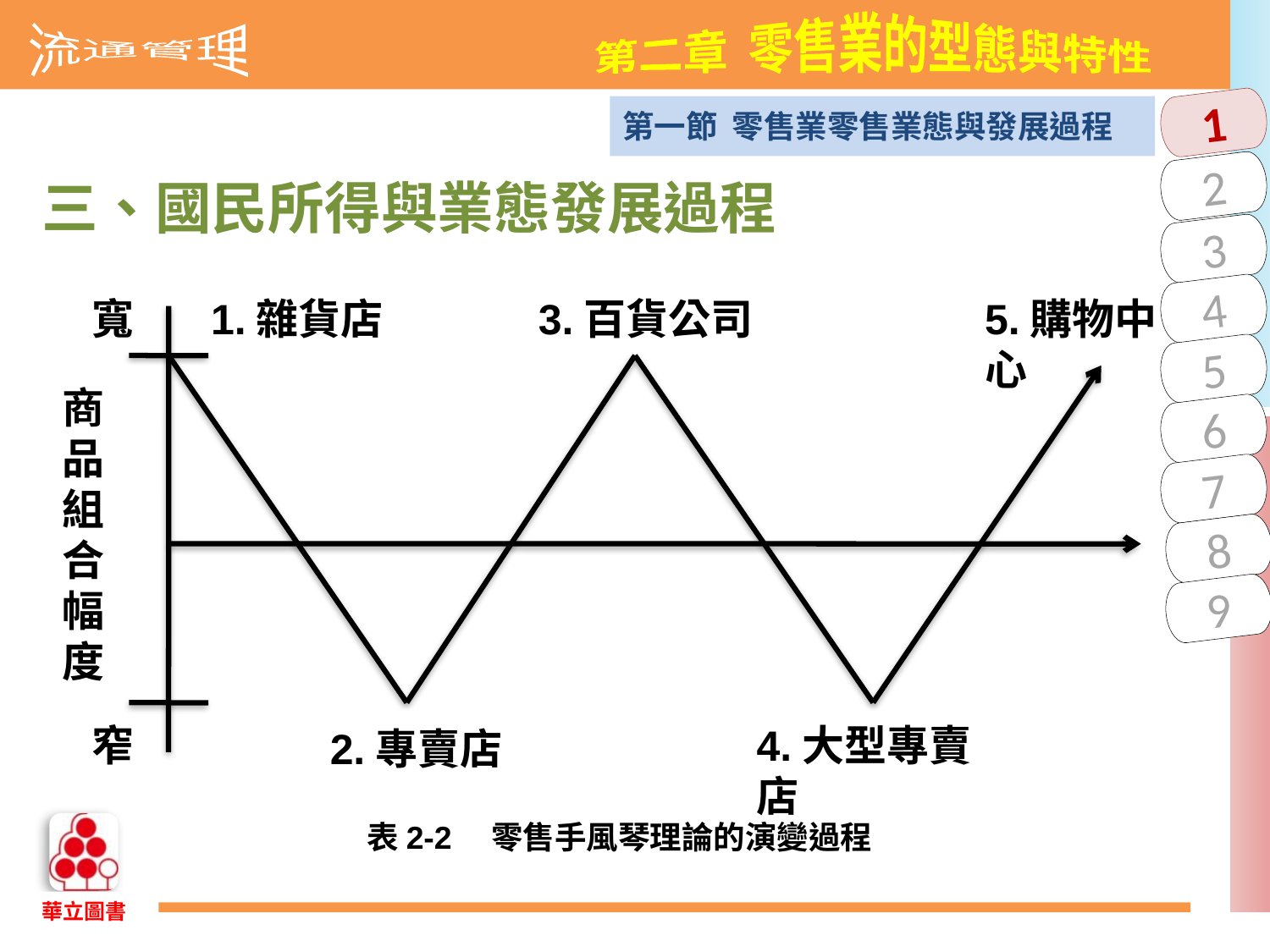

第一節  零售業零售業態與發展過程
三、國民所得與業態發展過程

寬
3.百貨公司
5.購物中心
1.雜貨店
商品組合幅度
窄
4.大型專賣店
2.專賣店
表2-2　零售手風琴理論的演變過程